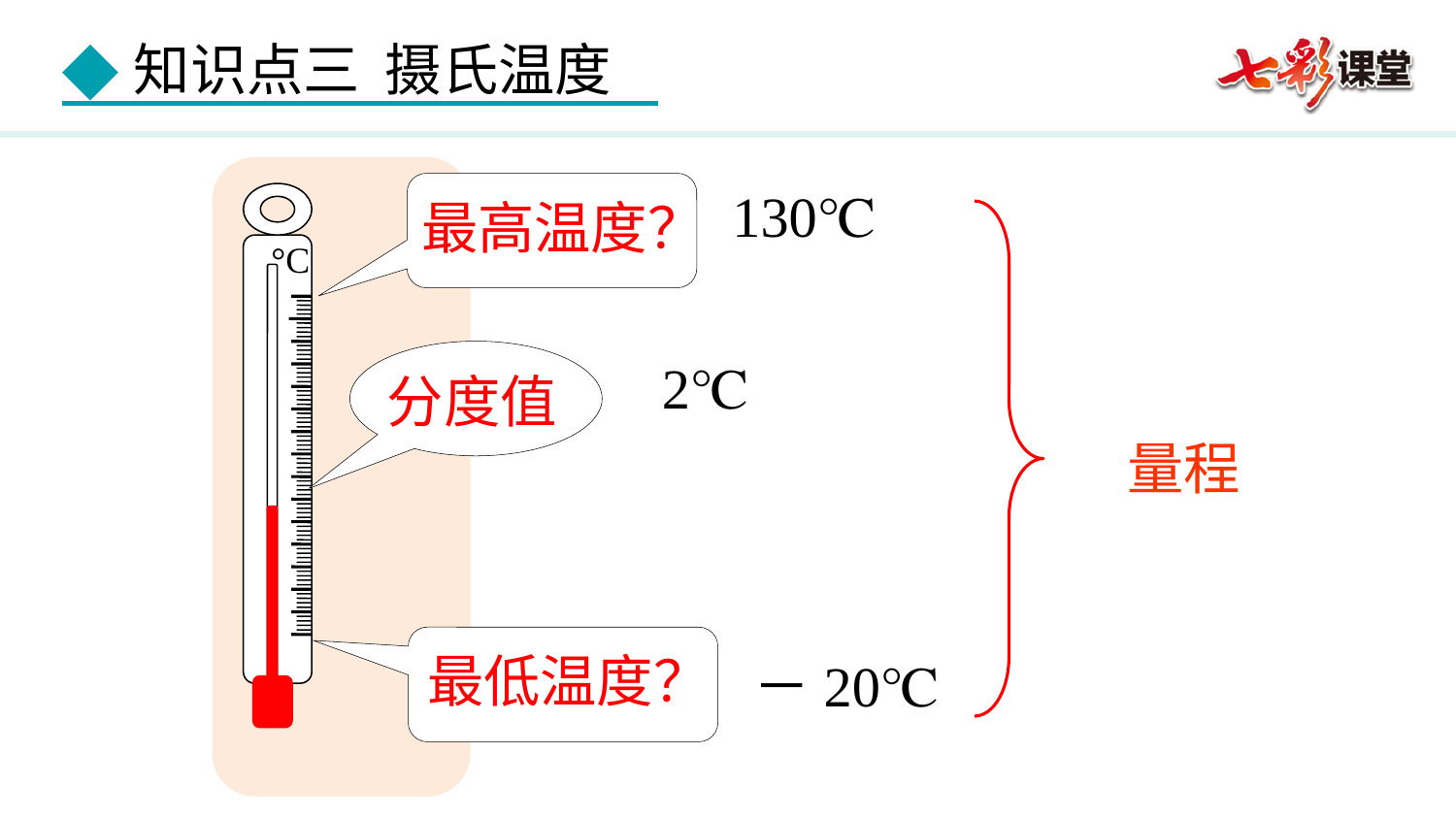

最高温度？
130℃

°C

  分度值
2℃
量程

最低温度？
－20℃